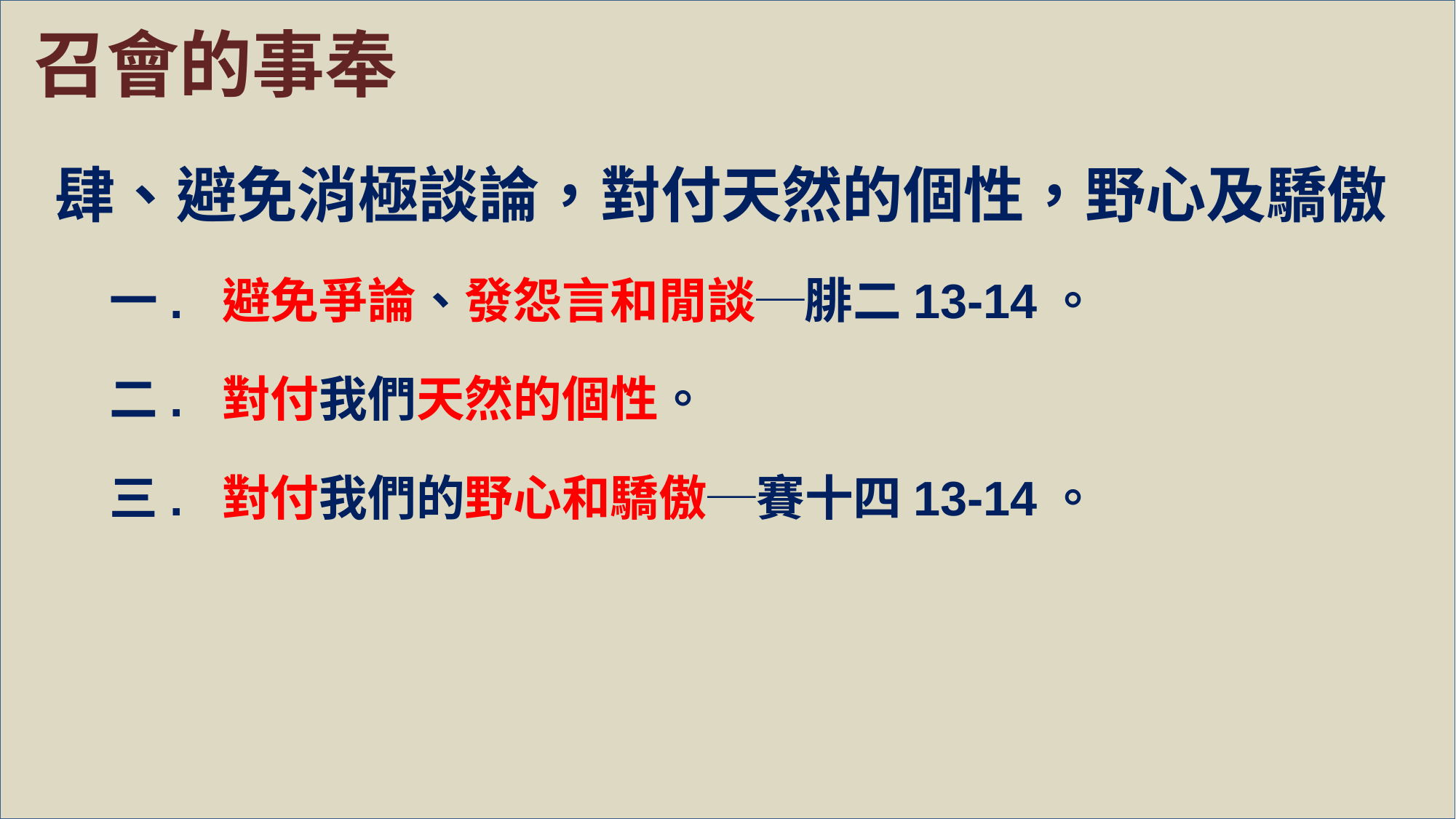

召會的事奉
肆、避免消極談論，對付天然的個性，野心及驕傲
一.  避免爭論、發怨言和閒談─腓二13-14。
二.  對付我們天然的個性。
三.  對付我們的野心和驕傲─賽十四13-14。